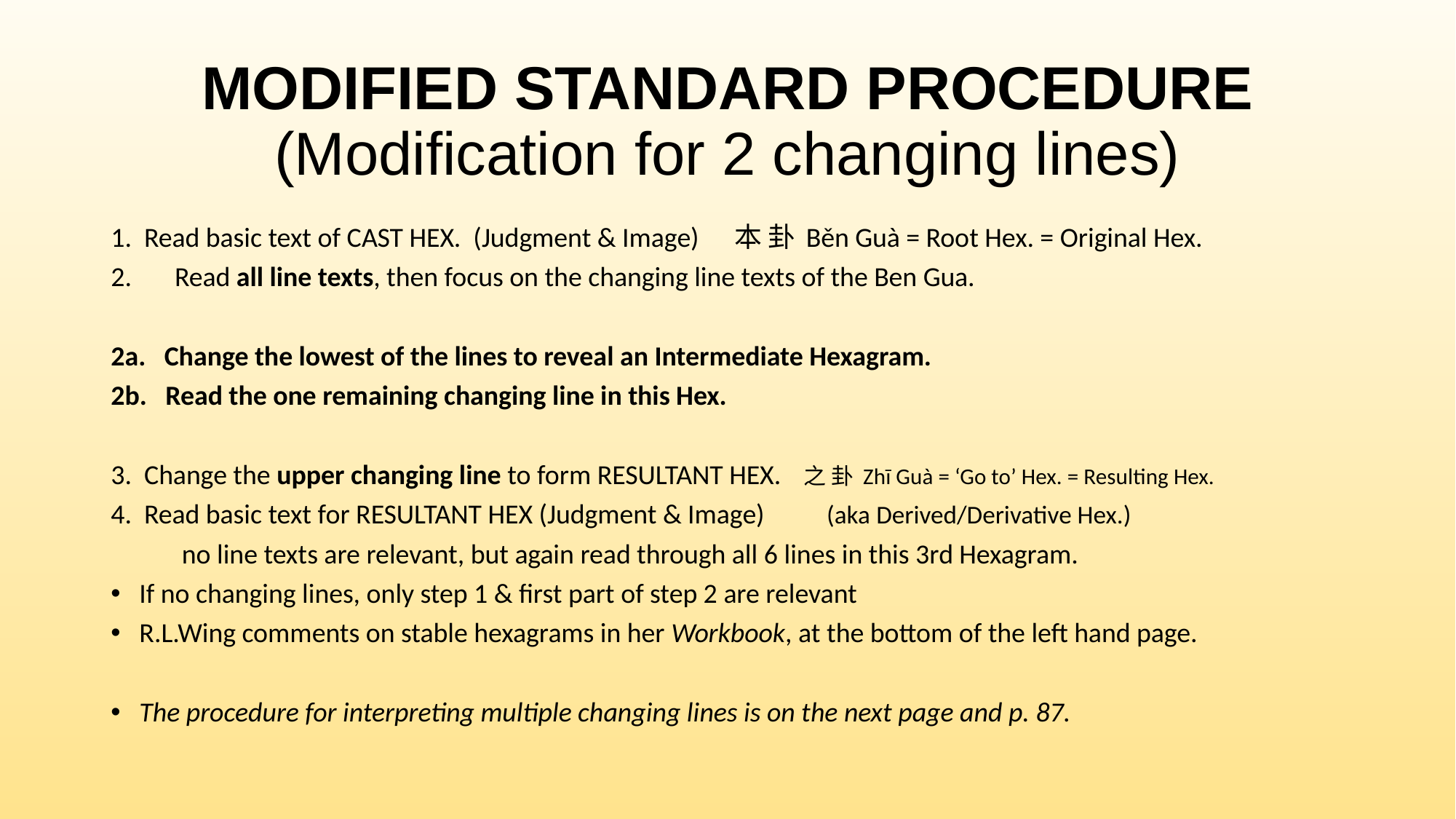

# MODIFIED STANDARD PROCEDURE (Modification for 2 changing lines)
1.  Read basic text of CAST HEX.  (Judgment & Image)     本 卦 Běn Guà = Root Hex. = Original Hex.
Read all line texts, then focus on the changing line texts of the Ben Gua.

2a.   Change the lowest of the lines to reveal an Intermediate Hexagram.
2b.   Read the one remaining changing line in this Hex.

3.  Change the upper changing line to form RESULTANT HEX.   之 卦 Zhī Guà = ‘Go to’ Hex. = Resulting Hex.
4.  Read basic text for RESULTANT HEX (Judgment & Image)	 (aka Derived/Derivative Hex.)
	no line texts are relevant, but again read through all 6 lines in this 3rd Hexagram.
If no changing lines, only step 1 & first part of step 2 are relevant
R.L.Wing comments on stable hexagrams in her Workbook, at the bottom of the left hand page.

The procedure for interpreting multiple changing lines is on the next page and p. 87.